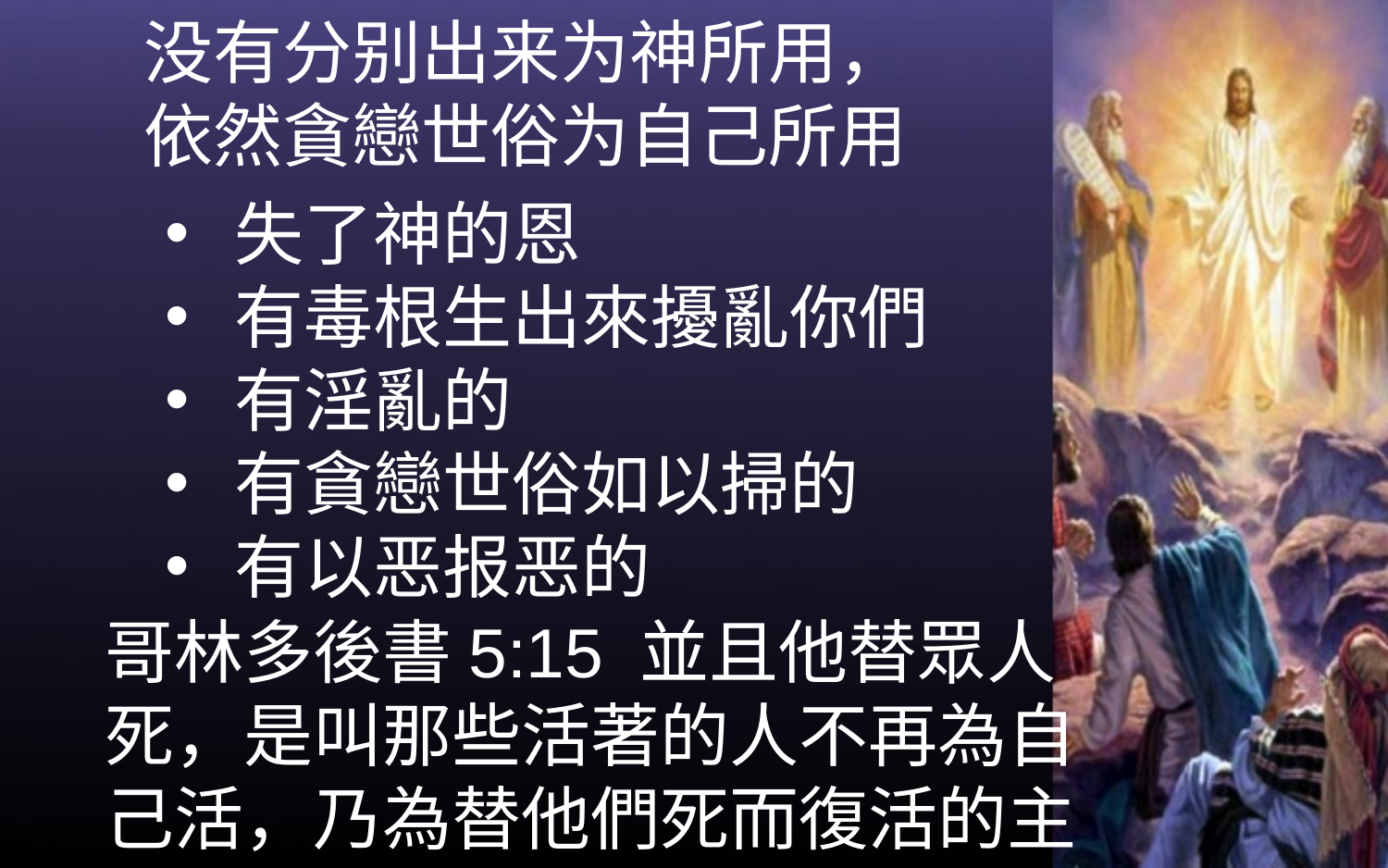

没有分别出来为神所用，
依然貪戀世俗为自己所用
失了神的恩
有毒根生出來擾亂你們
有淫亂的
有貪戀世俗如以掃的
有以恶报恶的
哥林多後書5:15 並且他替眾人死，是叫那些活著的人不再為自己活，乃為替他們死而復活的主活。